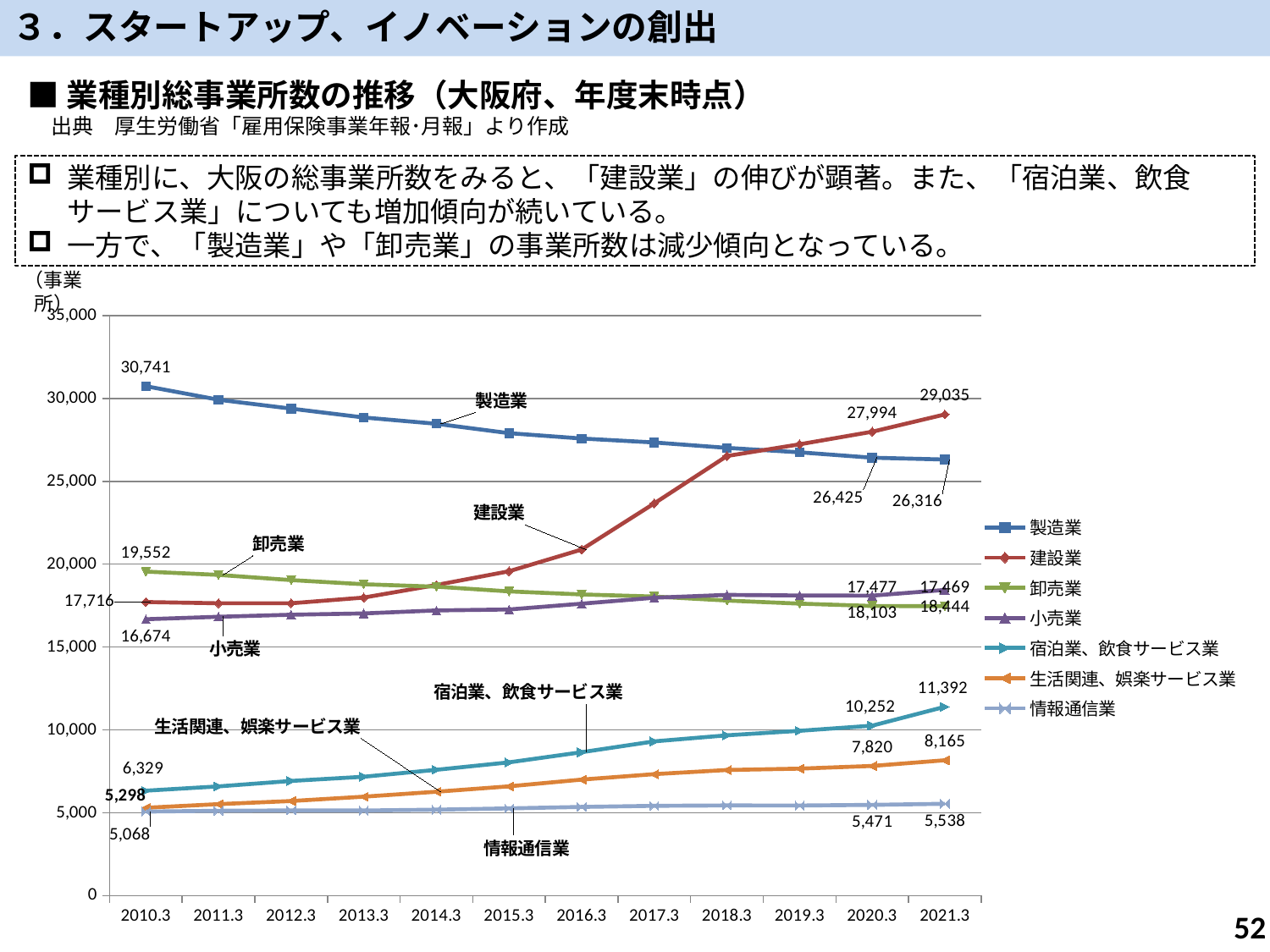

３．スタートアップ、イノベーションの創出
■業種別総事業所数の推移（大阪府、年度末時点）
    出典　厚生労働省「雇用保険事業年報･月報」より作成
業種別に、大阪の総事業所数をみると、「建設業」の伸びが顕著。また、「宿泊業、飲食サービス業」についても増加傾向が続いている。
一方で、「製造業」や「卸売業」の事業所数は減少傾向となっている。
（事業所）

### Chart

| Category | 製造業 | 建設業 | 卸売業 | 小売業 | 宿泊業、飲食サービス業 | 生活関連、娯楽サービス業 | 情報通信業 |
|---|---|---|---|---|---|---|---|
| 2010.3 | 30741.0 | 17716.0 | 19552.0 | 16674.0 | 6329.0 | 5298.0 | 5068.0 |
| 2011.3 | 29924.0 | 17641.0 | 19353.0 | 16827.0 | 6589.0 | 5516.0 | 5115.0 |
| 2012.3 | 29386.0 | 17640.0 | 19039.0 | 16950.0 | 6917.0 | 5705.0 | 5136.0 |
| 2013.3 | 28853.0 | 17984.0 | 18788.0 | 17028.0 | 7169.0 | 5967.0 | 5132.0 |
| 2014.3 | 28472.0 | 18743.0 | 18640.0 | 17209.0 | 7590.0 | 6266.0 | 5182.0 |
| 2015.3 | 27907.0 | 19574.0 | 18357.0 | 17267.0 | 8039.0 | 6590.0 | 5260.0 |
| 2016.3 | 27584.0 | 20885.0 | 18175.0 | 17617.0 | 8650.0 | 6999.0 | 5349.0 |
| 2017.3 | 27344.0 | 23669.0 | 18048.0 | 17974.0 | 9305.0 | 7327.0 | 5416.0 |
| 2018.3 | 27020.0 | 26527.0 | 17805.0 | 18146.0 | 9669.0 | 7577.0 | 5438.0 |
| 2019.3 | 26752.0 | 27233.0 | 17619.0 | 18111.0 | 9940.0 | 7659.0 | 5434.0 |
| 2020.3 | 26425.0 | 27994.0 | 17477.0 | 18103.0 | 10252.0 | 7820.0 | 5471.0 |
| 2021.3 | 26316.0 | 29035.0 | 17469.0 | 18444.0 | 11392.0 | 8165.0 | 5538.0 |
52